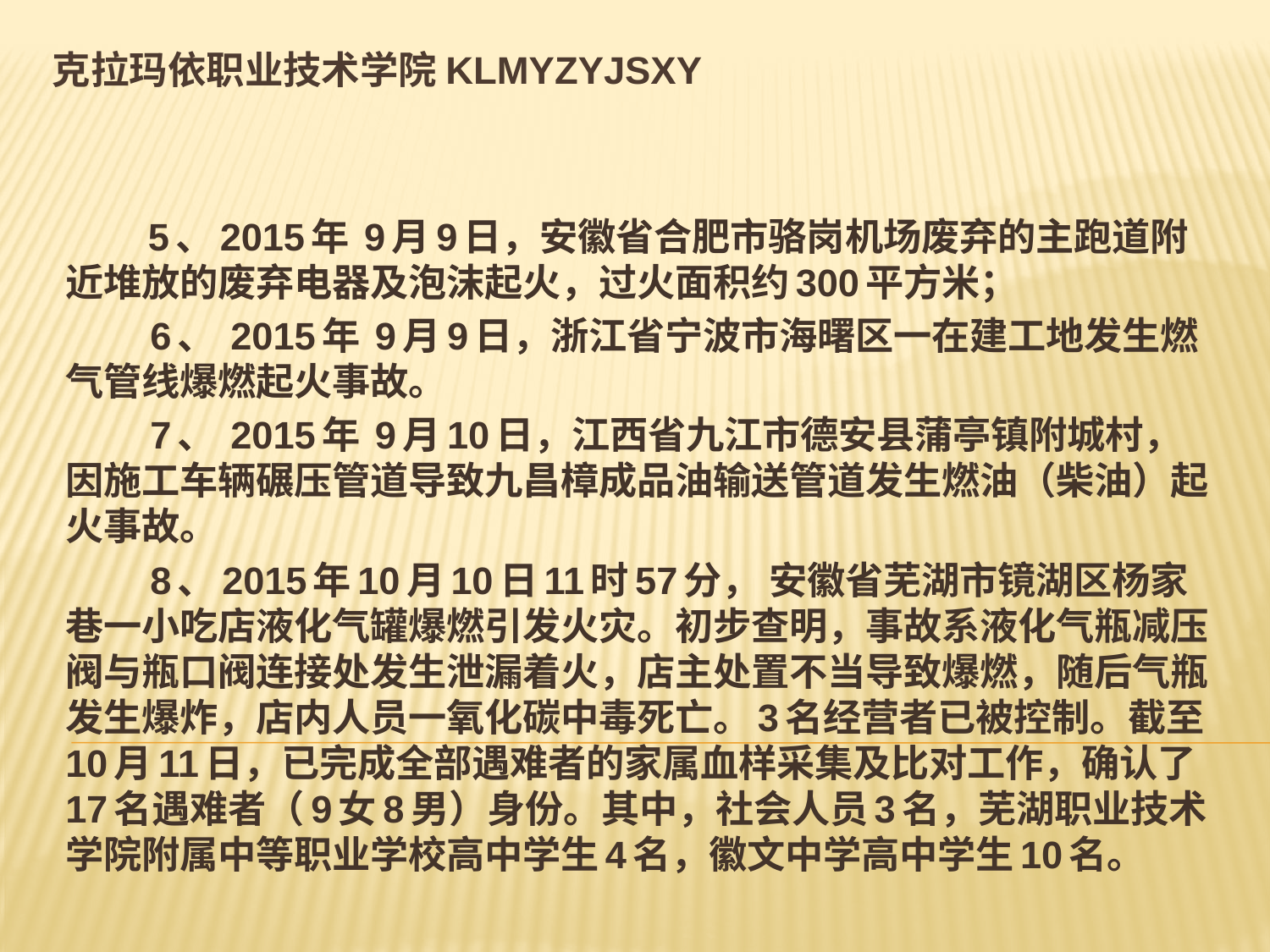

# 克拉玛依职业技术学院klmyzyjsxy
          5、2015年 9月9日，安徽省合肥市骆岗机场废弃的主跑道附近堆放的废弃电器及泡沫起火，过火面积约300平方米；
        6、 2015年 9月9日，浙江省宁波市海曙区一在建工地发生燃气管线爆燃起火事故。
        7、 2015年 9月10日，江西省九江市德安县蒲亭镇附城村，因施工车辆碾压管道导致九昌樟成品油输送管道发生燃油（柴油）起火事故。
        8、2015年10月10日11时57分， 安徽省芜湖市镜湖区杨家巷一小吃店液化气罐爆燃引发火灾。初步查明，事故系液化气瓶减压阀与瓶口阀连接处发生泄漏着火，店主处置不当导致爆燃，随后气瓶发生爆炸，店内人员一氧化碳中毒死亡。3名经营者已被控制。截至10月11日，已完成全部遇难者的家属血样采集及比对工作，确认了17名遇难者（9女8男）身份。其中，社会人员3名，芜湖职业技术学院附属中等职业学校高中学生4名，徽文中学高中学生10名。